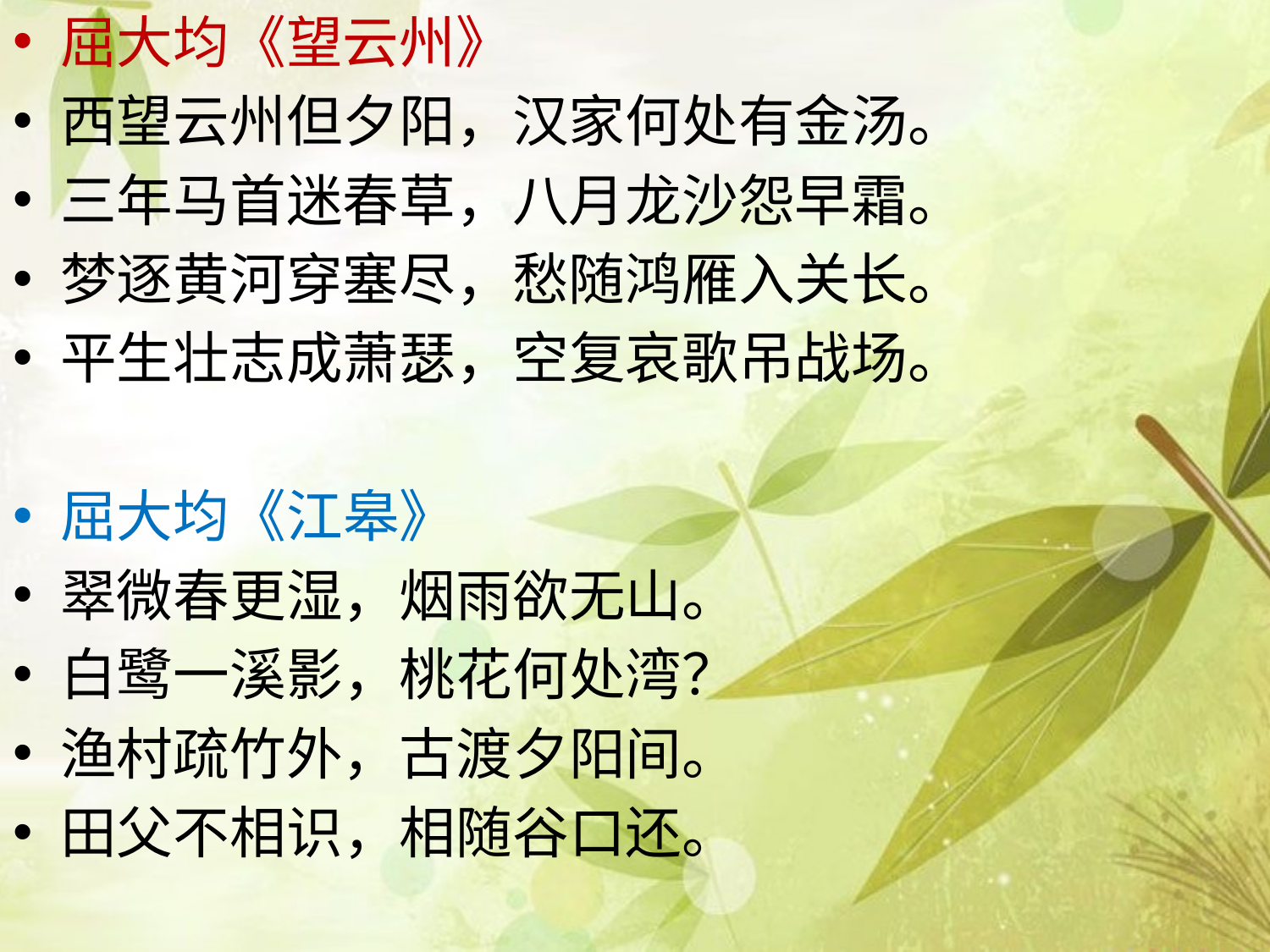

屈大均《望云州》
西望云州但夕阳，汉家何处有金汤。
三年马首迷春草，八月龙沙怨早霜。
梦逐黄河穿塞尽，愁随鸿雁入关长。
平生壮志成萧瑟，空复哀歌吊战场。

屈大均《江皋》
翠微春更湿，烟雨欲无山。
白鹭一溪影，桃花何处湾？
渔村疏竹外，古渡夕阳间。
田父不相识，相随谷口还。